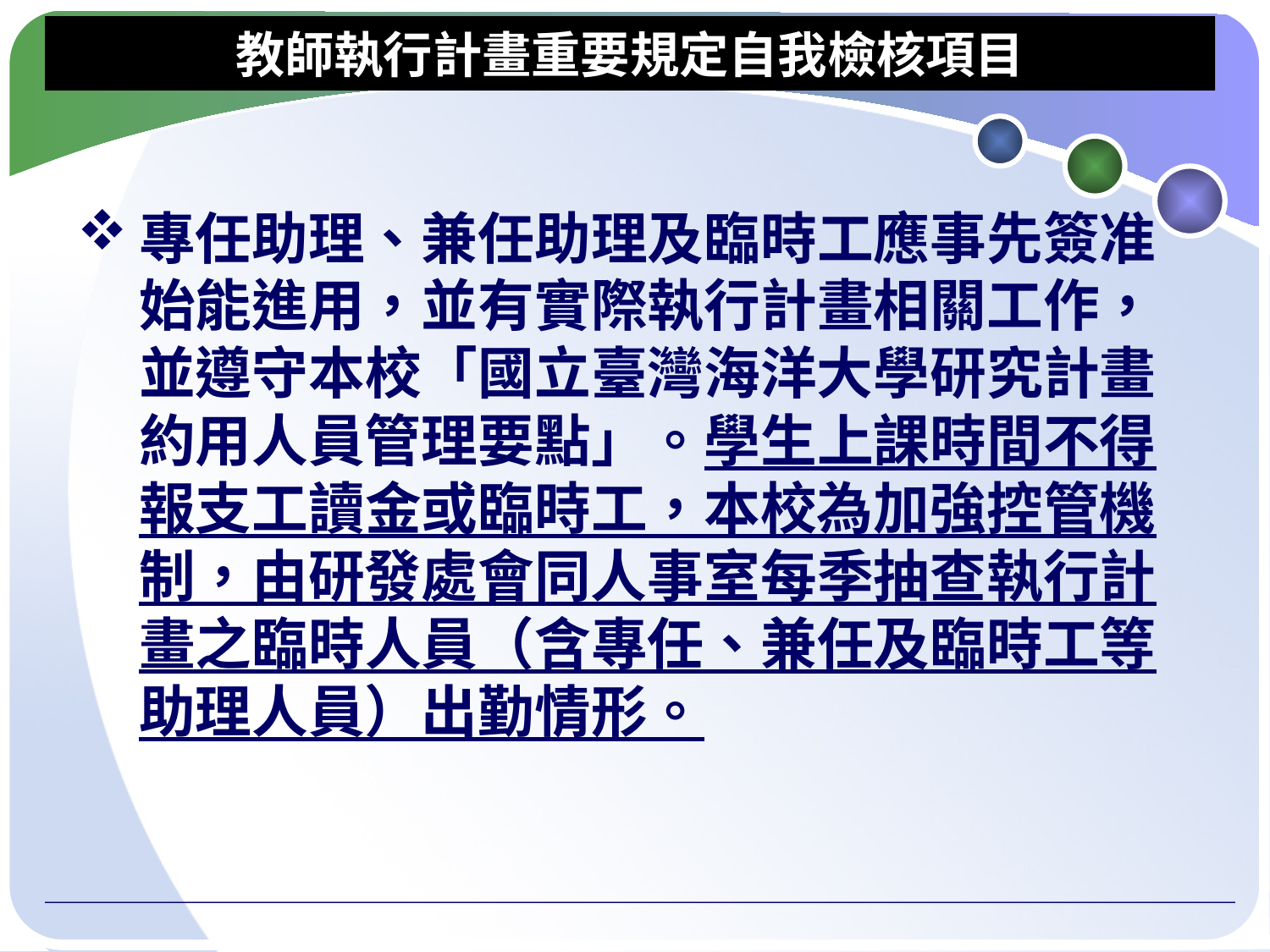

# 教師執行計畫重要規定自我檢核項目
專任助理、兼任助理及臨時工應事先簽准始能進用，並有實際執行計畫相關工作，並遵守本校「國立臺灣海洋大學研究計畫約用人員管理要點」。學生上課時間不得報支工讀金或臨時工，本校為加強控管機制，由研發處會同人事室每季抽查執行計畫之臨時人員（含專任、兼任及臨時工等助理人員）出勤情形。